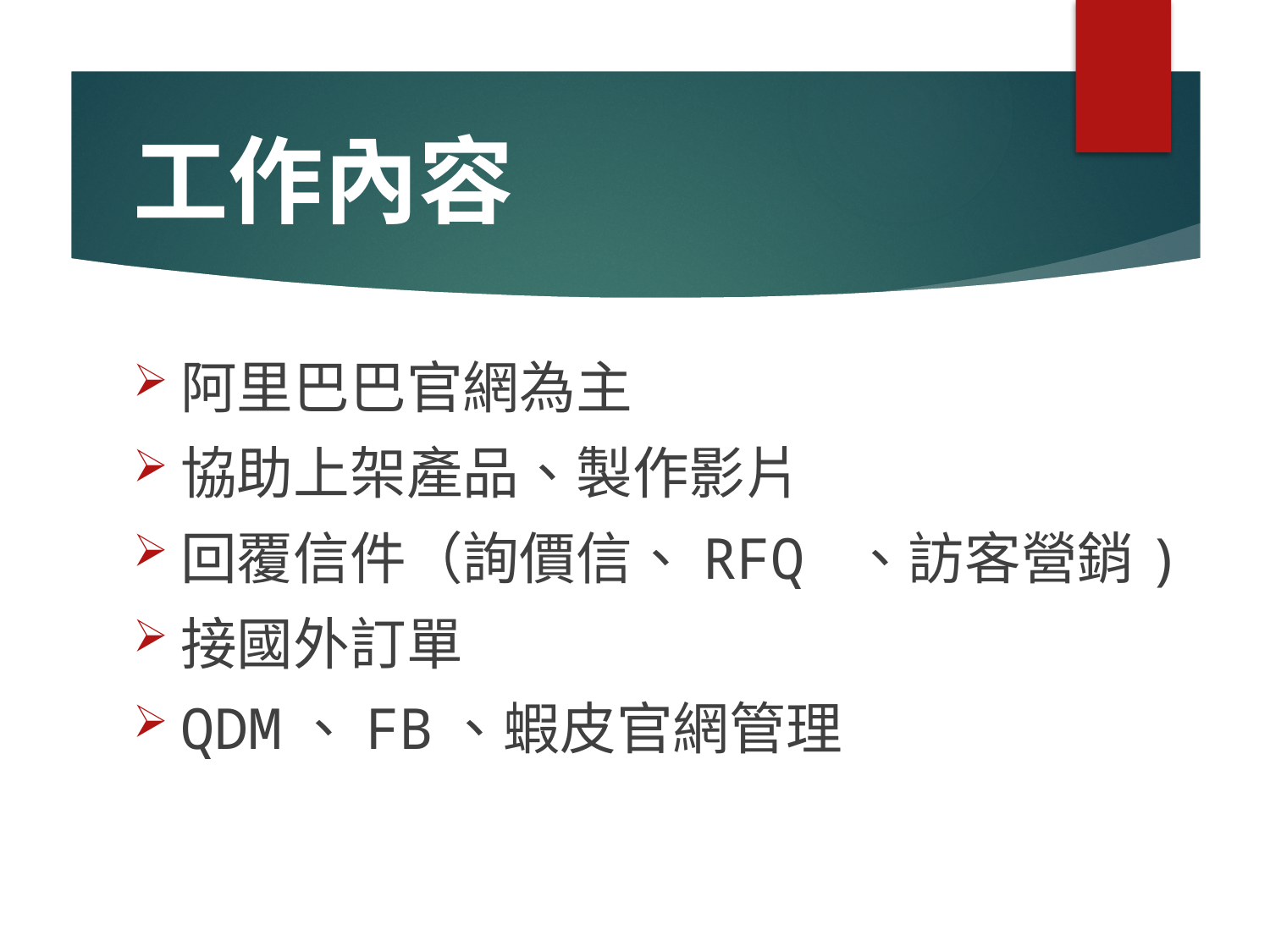

# 工作內容
阿里巴巴官網為主
協助上架產品、製作影片
回覆信件（詢價信、RFQ 、訪客營銷)
接國外訂單
QDM、FB、蝦皮官網管理